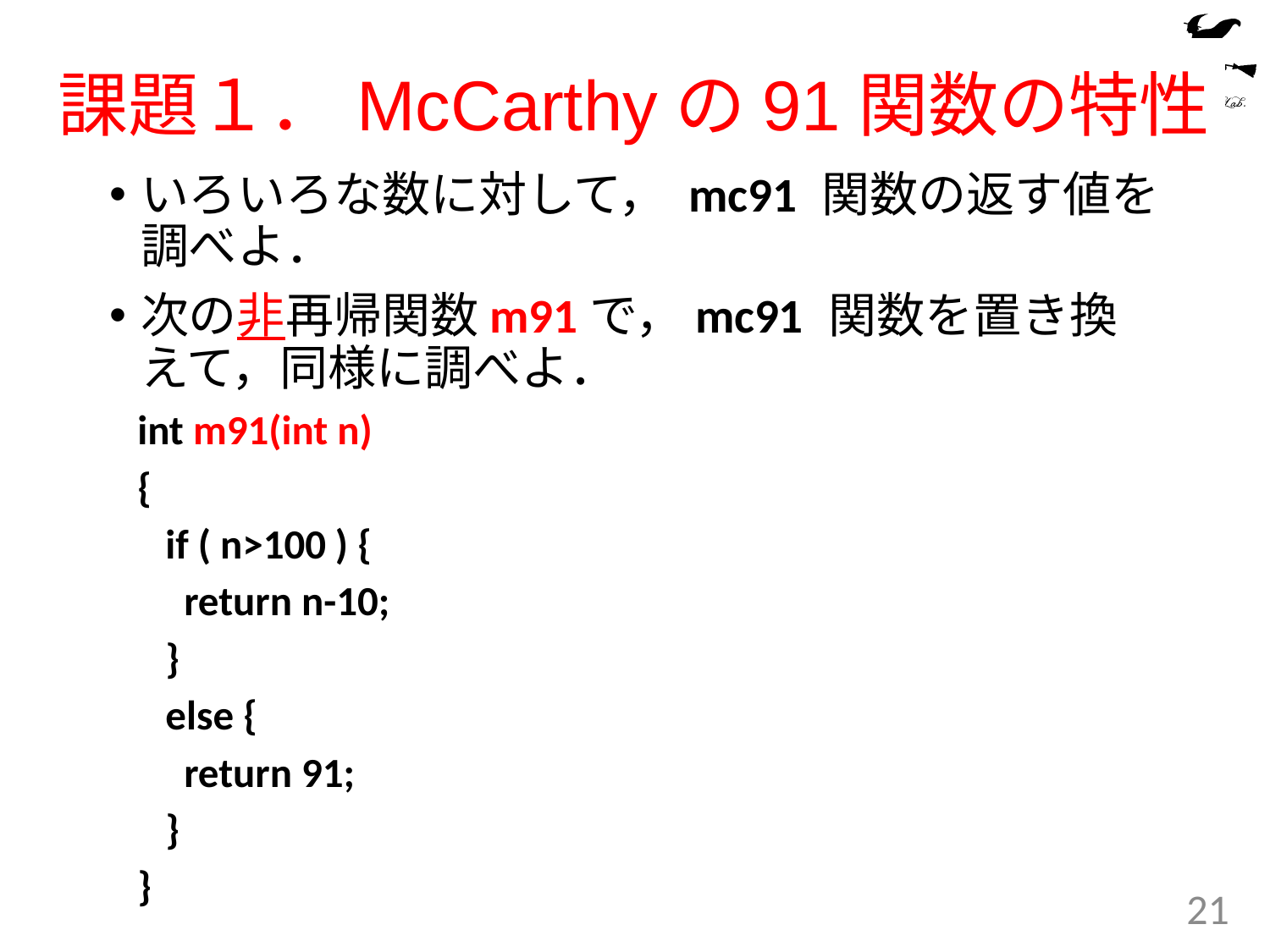

# 課題１．McCarthyの91関数の特性
いろいろな数に対して， mc91 関数の返す値を調べよ．
次の非再帰関数m91で，mc91 関数を置き換えて，同様に調べよ．
   int m91(int n)
   {
      if ( n>100 ) {
        return n-10;
      }
      else {
        return 91;
      }
   }
21